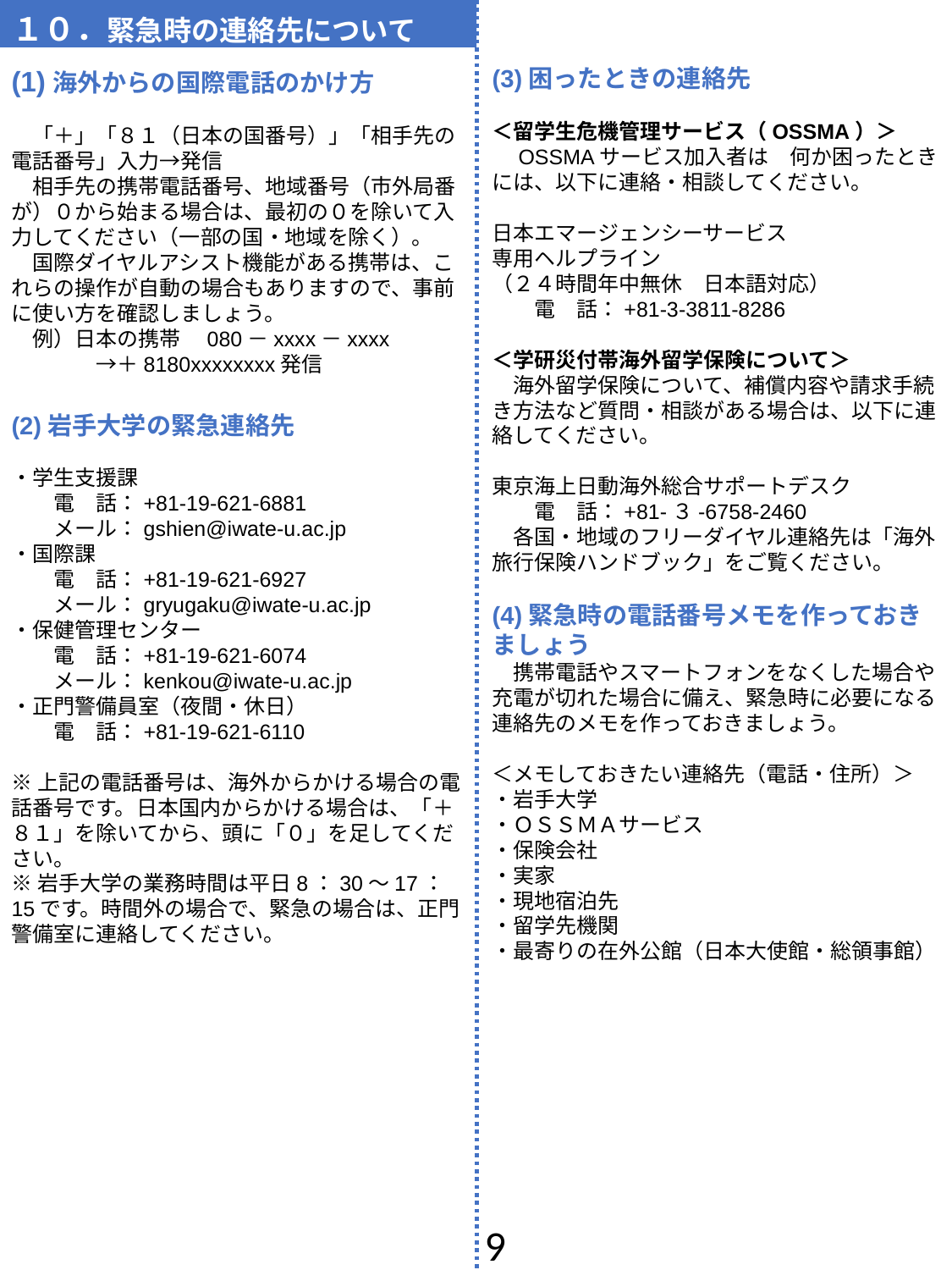

１０．緊急時の連絡先について
(1)海外からの国際電話のかけ方

　「＋」「８１（日本の国番号）」「相手先の電話番号」入力→発信
　相手先の携帯電話番号、地域番号（市外局番が）０から始まる場合は、最初の０を除いて入力してください（一部の国・地域を除く）。
　国際ダイヤルアシスト機能がある携帯は、これらの操作が自動の場合もありますので、事前に使い方を確認しましょう。
　例）日本の携帯　080－xxxx－xxxx
　　　　→＋8180xxxxxxxx発信

(2)岩手大学の緊急連絡先

・学生支援課
　　電　話：+81-19-621-6881
　　メール：gshien@iwate-u.ac.jp
・国際課
　　電　話：+81-19-621-6927
　　メール：gryugaku@iwate-u.ac.jp
・保健管理センター
　　電　話：+81-19-621-6074
　　メール：kenkou@iwate-u.ac.jp
・正門警備員室（夜間・休日）
　　電　話：+81-19-621-6110

※上記の電話番号は、海外からかける場合の電話番号です。日本国内からかける場合は、「＋８１」を除いてから、頭に「０」を足してください。
※岩手大学の業務時間は平日8：30～17：15です。時間外の場合で、緊急の場合は、正門警備室に連絡してください。

(3)困ったときの連絡先

＜留学生危機管理サービス（OSSMA）＞
　OSSMAサービス加入者は　何か困ったときには、以下に連絡・相談してください。

日本エマージェンシーサービス
専用ヘルプライン
（２４時間年中無休　日本語対応）
　　電　話：+81-3-3811-8286

＜学研災付帯海外留学保険について＞
　海外留学保険について、補償内容や請求手続き方法など質問・相談がある場合は、以下に連絡してください。

東京海上日動海外総合サポートデスク
　　電　話：+81-３-6758-2460
　各国・地域のフリーダイヤル連絡先は「海外旅行保険ハンドブック」をご覧ください。

(4)緊急時の電話番号メモを作っておきましょう
　携帯電話やスマートフォンをなくした場合や充電が切れた場合に備え、緊急時に必要になる連絡先のメモを作っておきましょう。

＜メモしておきたい連絡先（電話・住所）＞
・岩手大学
・ＯＳＳＭＡサービス
・保険会社
・実家
・現地宿泊先
・留学先機関
・最寄りの在外公館（日本大使館・総領事館）
9